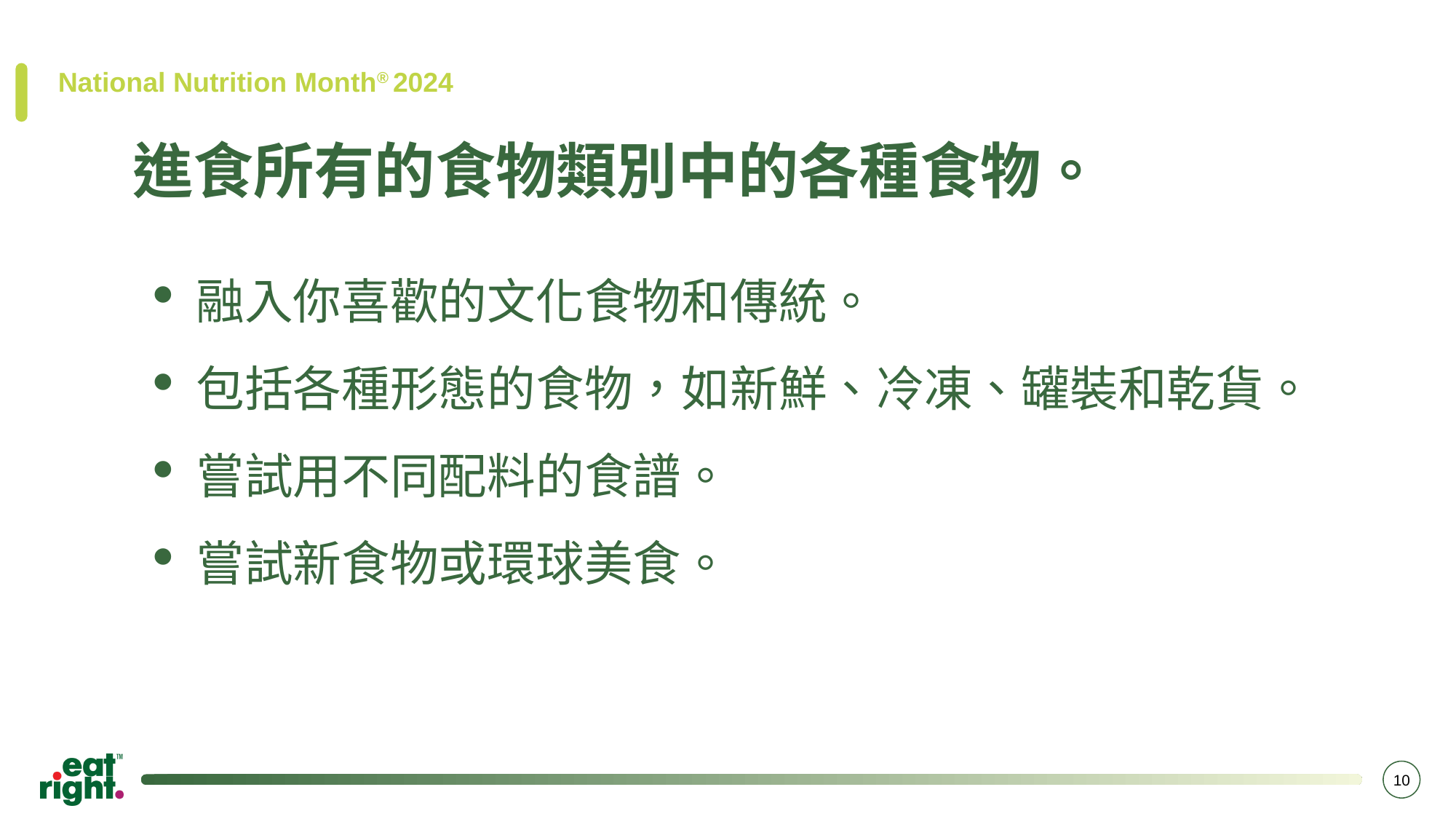

National Nutrition Month® 2024
進食所有的食物類別中的各種食物。
融入你喜歡的文化食物和傳統。
包括各種形態的食物，如新鮮、冷凍、罐裝和乾貨。
嘗試用不同配料的食譜。
嘗試新食物或環球美食。